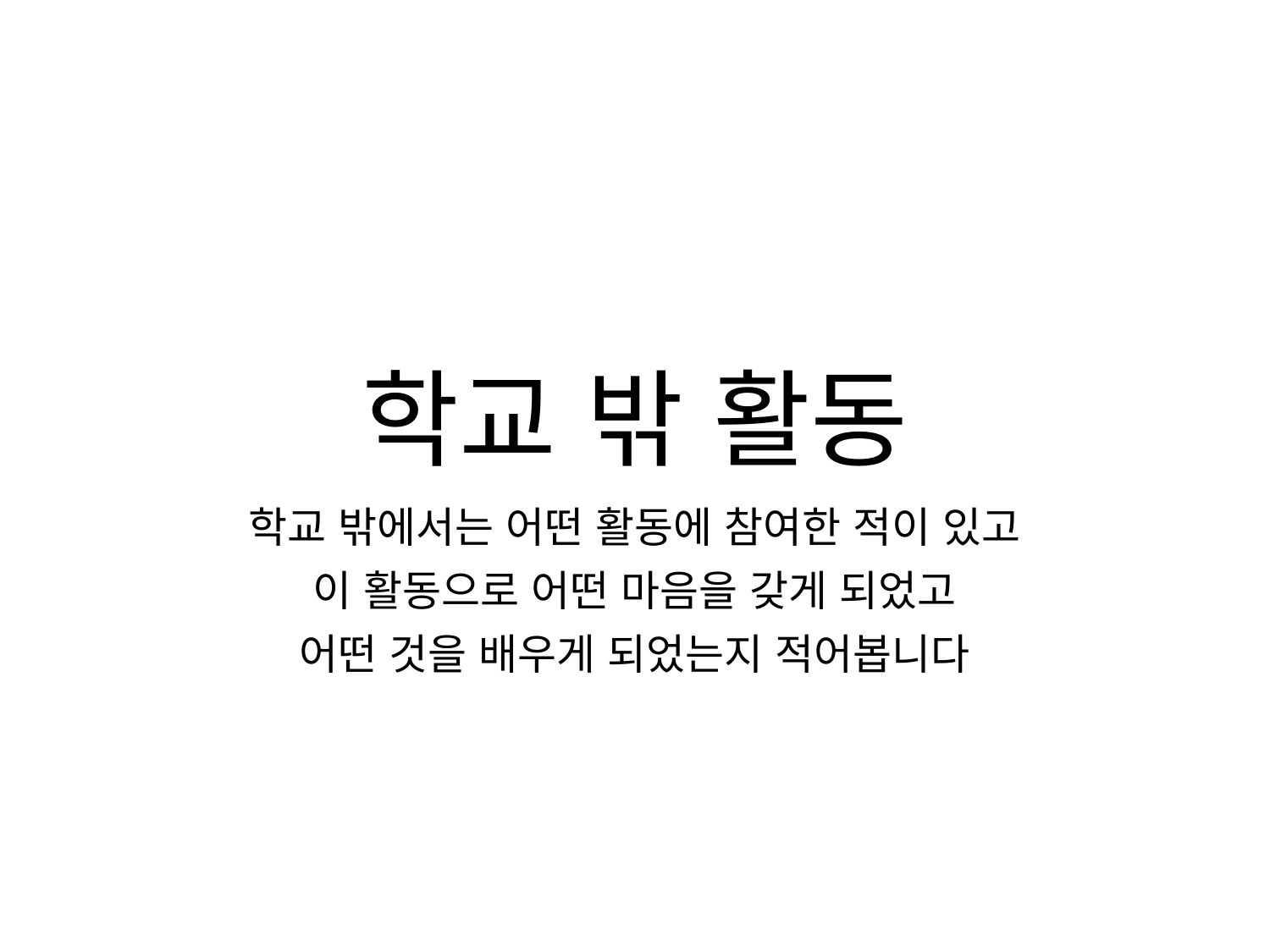

# 학교 밖 활동
학교 밖에서는 어떤 활동에 참여한 적이 있고
이 활동으로 어떤 마음을 갖게 되었고
어떤 것을 배우게 되었는지 적어봅니다